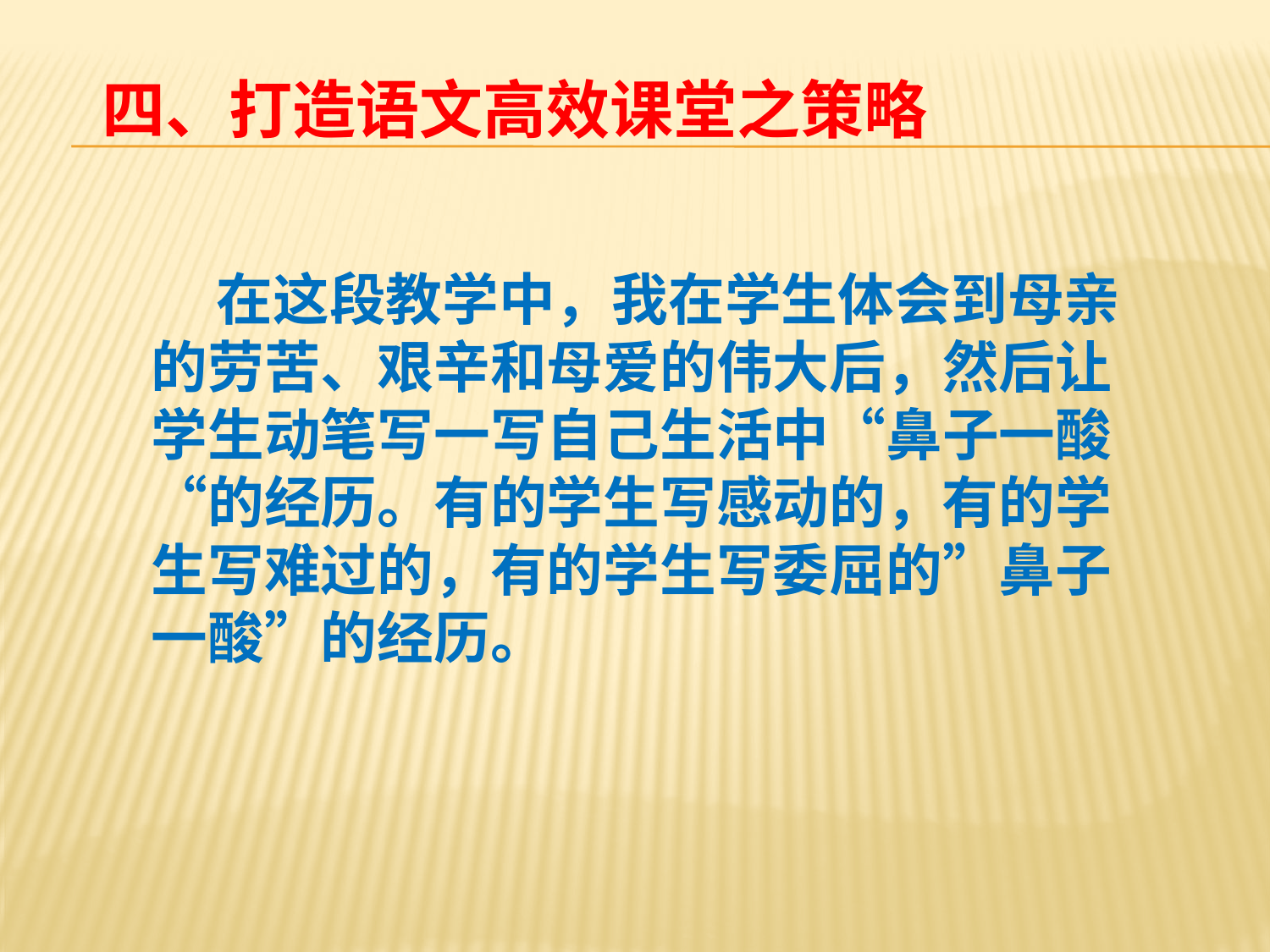

# 四、打造语文高效课堂之策略
    在这段教学中，我在学生体会到母亲的劳苦、艰辛和母爱的伟大后，然后让学生动笔写一写自己生活中“鼻子一酸“的经历。有的学生写感动的，有的学生写难过的，有的学生写委屈的”鼻子一酸”的经历。